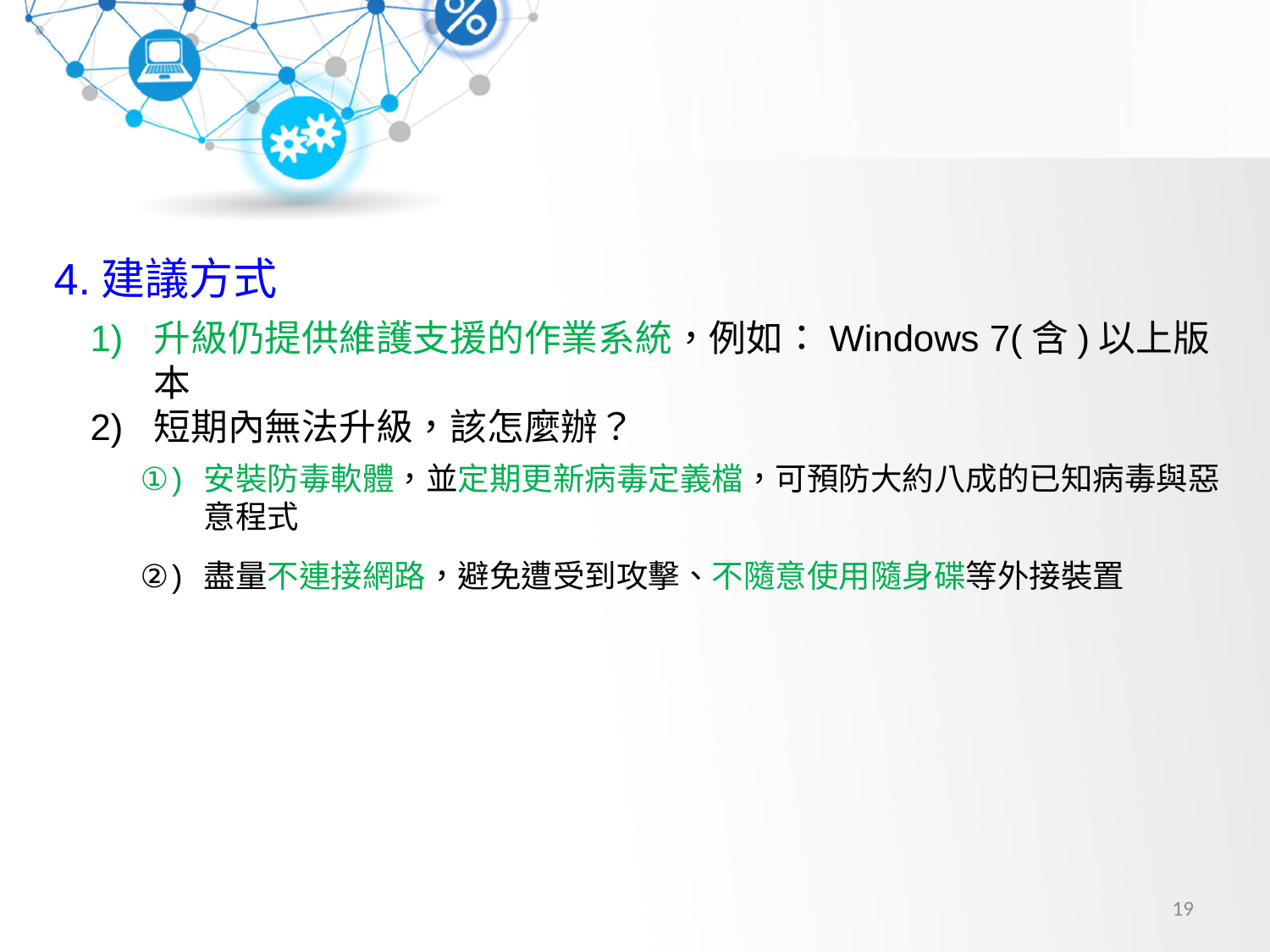

4.建議方式
升級仍提供維護支援的作業系統，例如：Windows 7(含)以上版本
短期內無法升級，該怎麼辦？
安裝防毒軟體，並定期更新病毒定義檔，可預防大約八成的已知病毒與惡意程式
盡量不連接網路，避免遭受到攻擊、不隨意使用隨身碟等外接裝置

19